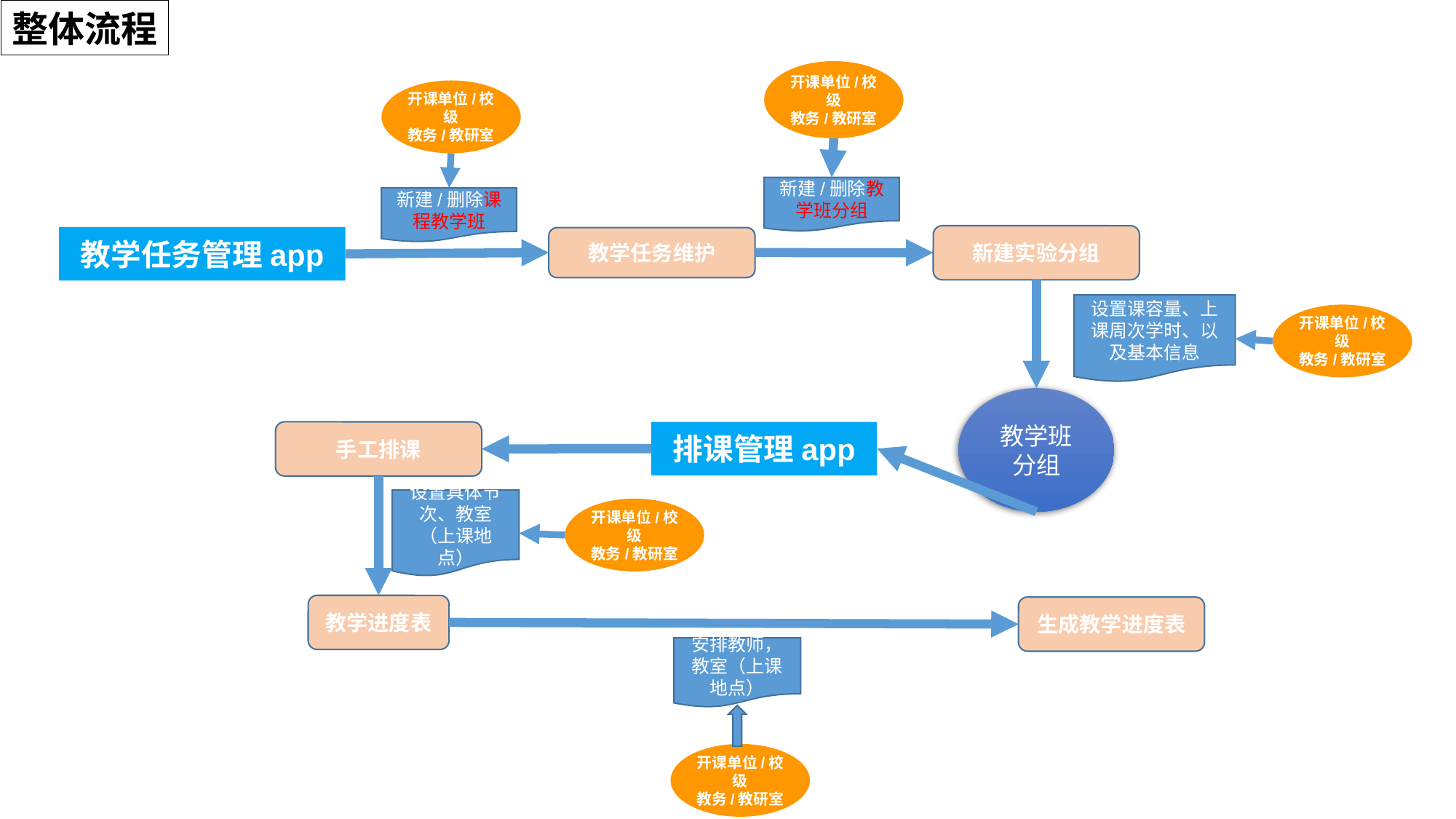

整体流程
开课单位/校级
教务/教研室
开课单位/校级
教务/教研室
新建/删除教学班分组
新建/删除课程教学班
新建实验分组
教学任务管理app
教学任务维护
设置课容量、上课周次学时、以及基本信息
开课单位/校级
教务/教研室
教学班分组
手工排课
排课管理app
设置具体节次、教室（上课地点）
开课单位/校级
教务/教研室
教学进度表
生成教学进度表
安排教师，教室（上课地点）

开课单位/校级
教务/教研室